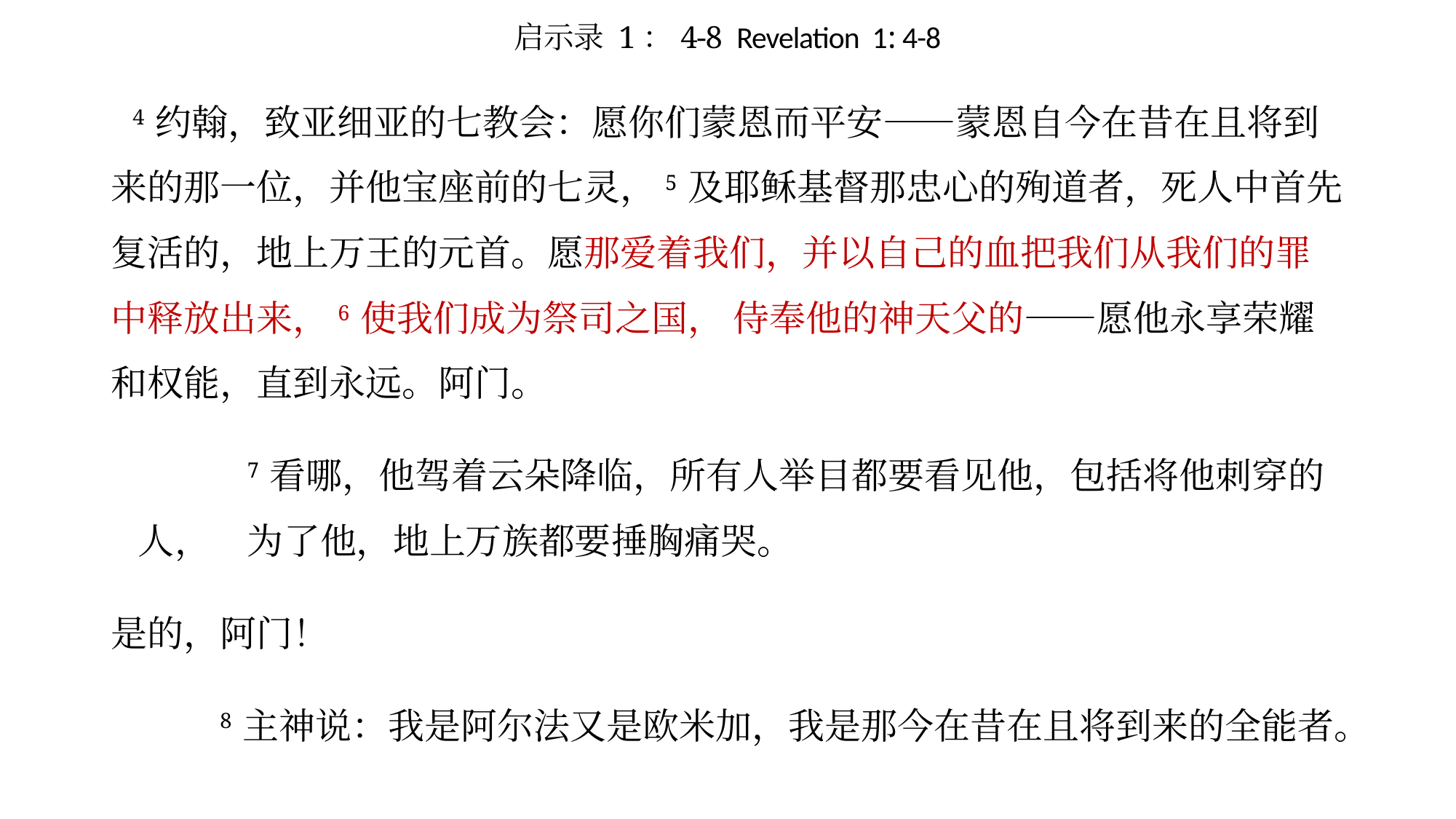

# 启示录 1：4-8  Revelation  1: 4-8
    4 约翰，致亚细亚的七教会：愿你们蒙恩而平安——蒙恩自今在昔在且将到来的那一位，并他宝座前的七灵，5 及耶稣基督那忠心的殉道者，死人中首先复活的，地上万王的元首。愿那爱着我们，并以自己的血把我们从我们的罪中释放出来，6 使我们成为祭司之国， 侍奉他的神天父的——愿他永享荣耀和权能，直到永远。阿门。
  	7 看哪，他驾着云朵降临，所有人举目都要看见他，包括将他刺穿的人，	为了他，地上万族都要捶胸痛哭。
是的，阿门！
      	8 主神说：我是阿尔法又是欧米加，我是那今在昔在且将到来的全能者。